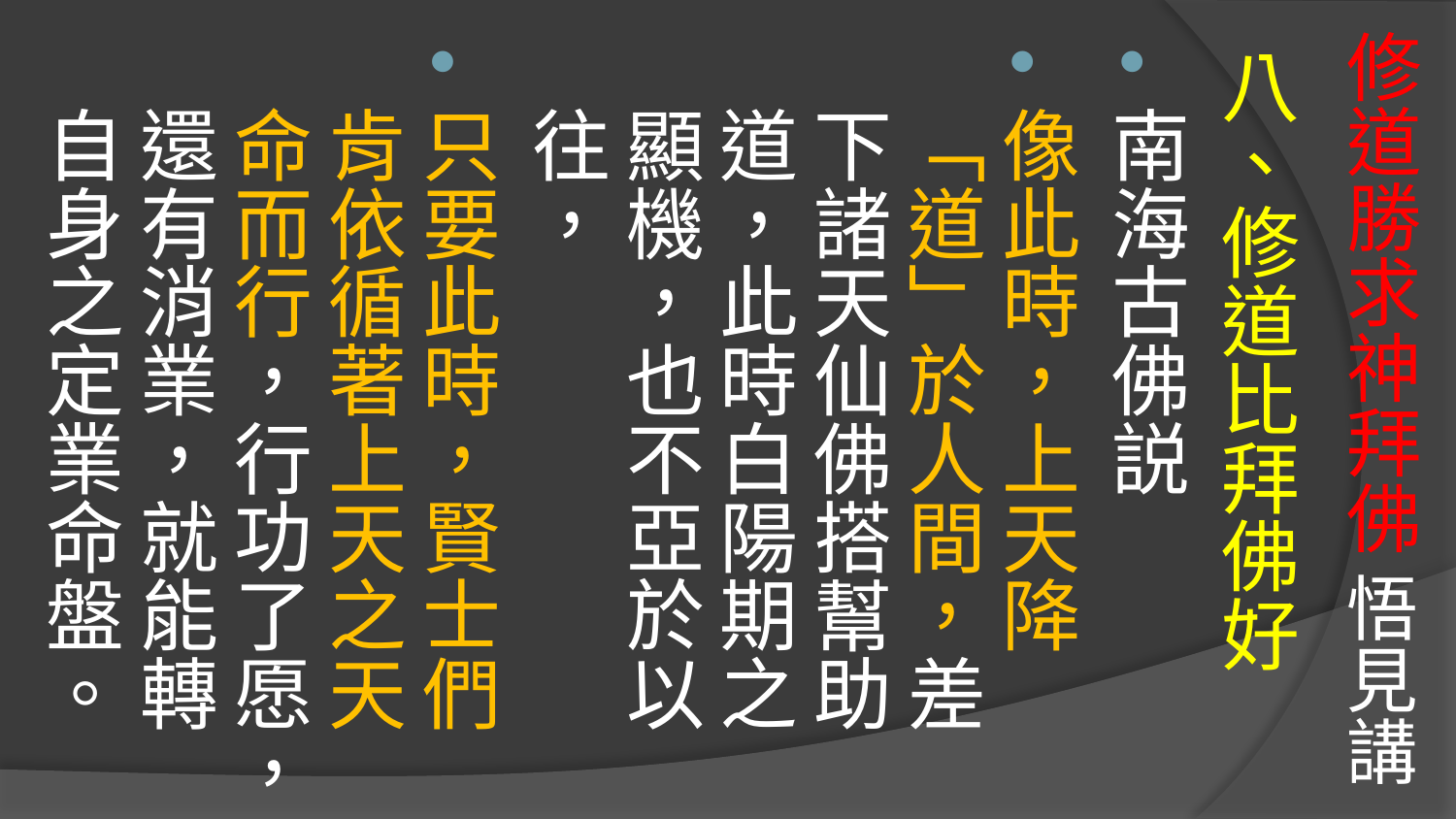

# 修道勝求神拜佛 悟見講
八、修道比拜佛好
南海古佛説
像此時，上天降「道」於人間，差下諸天仙佛搭幫助道，此時白陽期之顯機，也不亞於以往，
只要此時，賢士們肯依循著上天之天命而行，行功了愿，還有消業，就能轉自身之定業命盤。